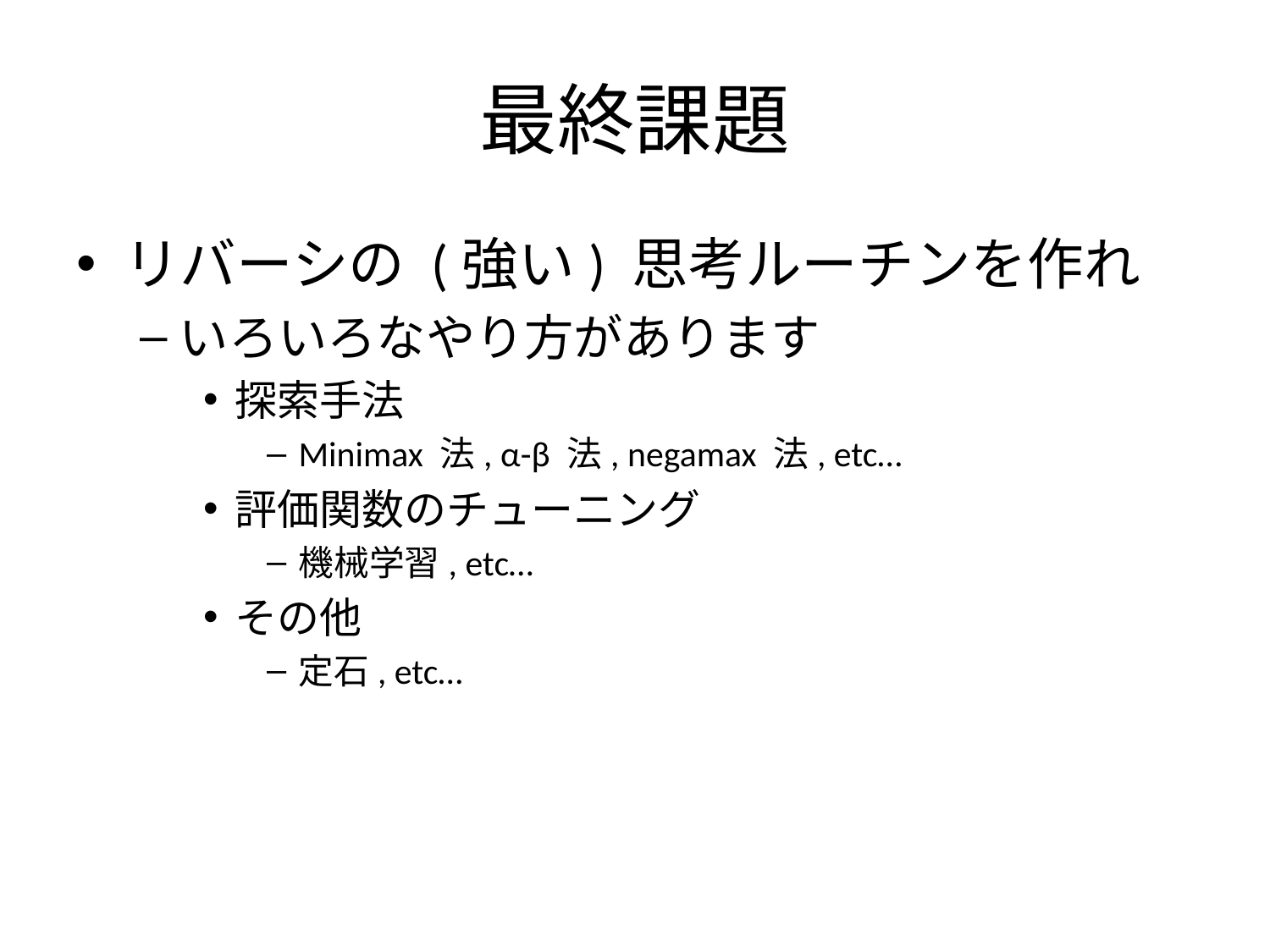

# 最終課題
リバーシの (強い) 思考ルーチンを作れ
いろいろなやり方があります
探索手法
Minimax 法, α-β 法, negamax 法, etc…
評価関数のチューニング
機械学習, etc…
その他
定石, etc…